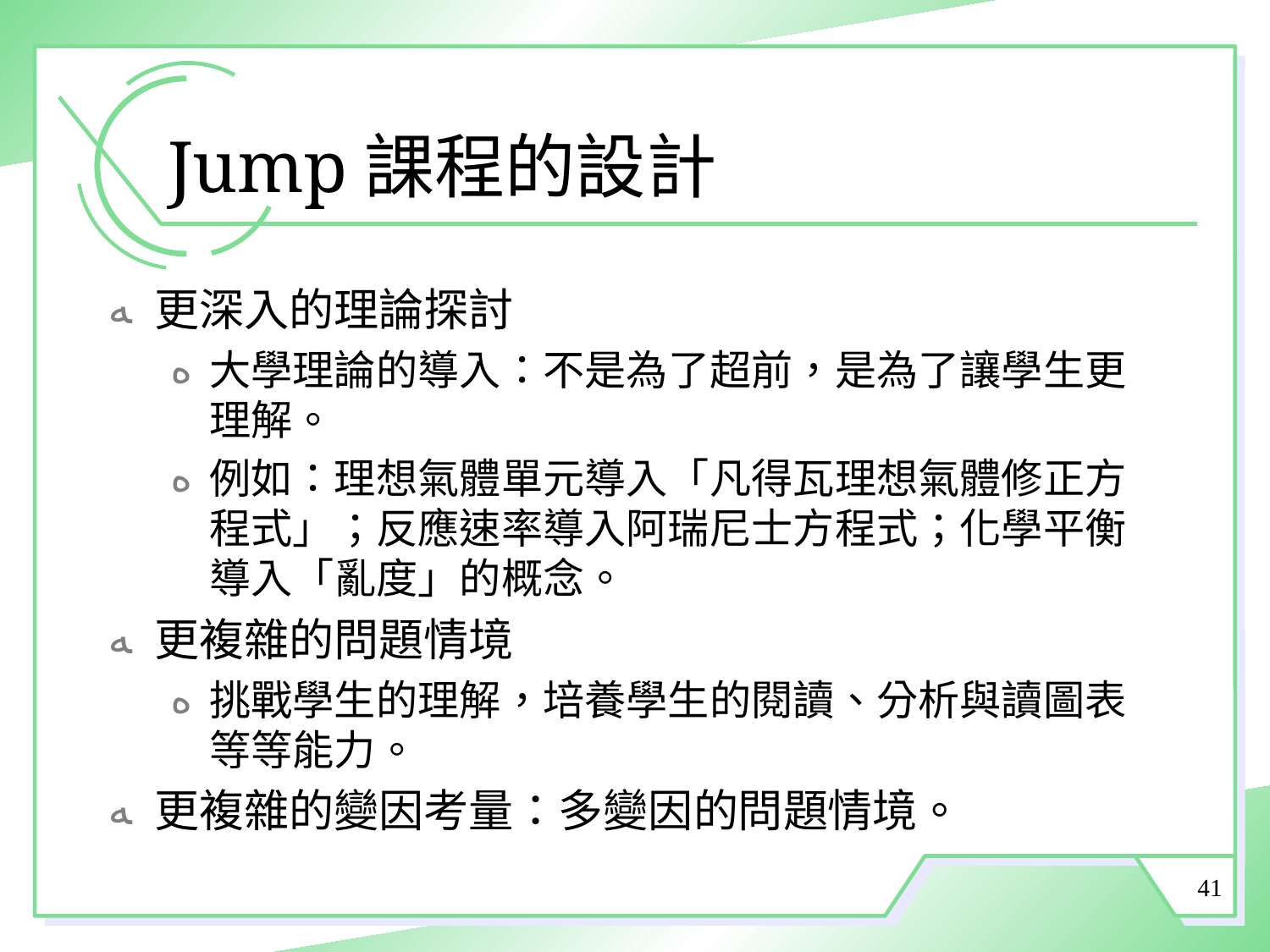

# Jump課程的設計
更深入的理論探討
大學理論的導入：不是為了超前，是為了讓學生更理解。
例如：理想氣體單元導入「凡得瓦理想氣體修正方程式」；反應速率導入阿瑞尼士方程式；化學平衡導入「亂度」的概念。
更複雜的問題情境
挑戰學生的理解，培養學生的閱讀、分析與讀圖表等等能力。
更複雜的變因考量：多變因的問題情境。

41